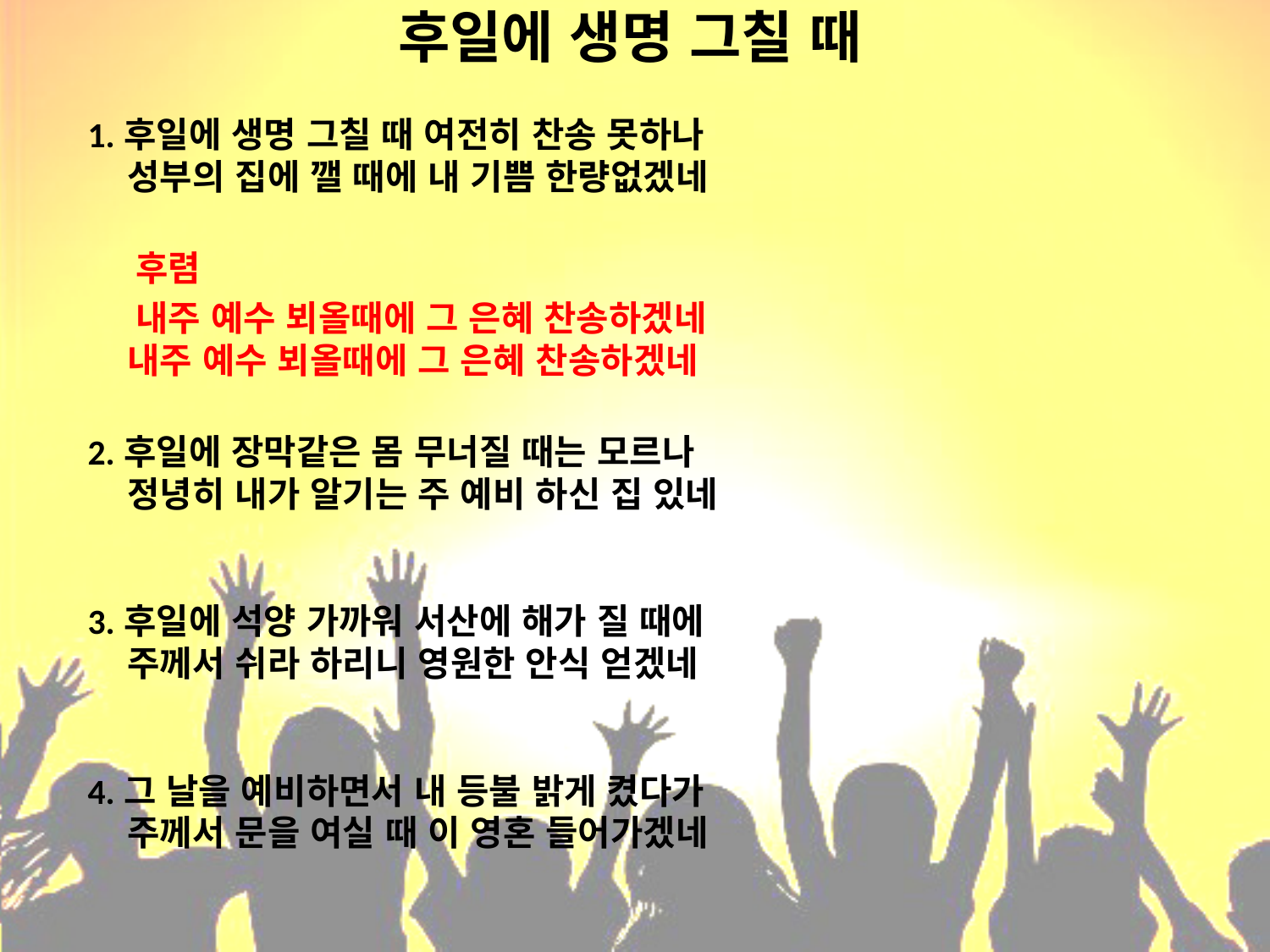

# 후일에 생명 그칠 때
1.후일에 생명 그칠 때 여전히 찬송 못하나
    성부의 집에 깰 때에 내 기쁨 한량없겠네
    후렴
    내주 예수 뵈올때에 그 은혜 찬송하겠네
    내주 예수 뵈올때에 그 은혜 찬송하겠네
2.후일에 장막같은 몸 무너질 때는 모르나
    정녕히 내가 알기는 주 예비 하신 집 있네
3.후일에 석양 가까워 서산에 해가 질 때에
    주께서 쉬라 하리니 영원한 안식 얻겠네
4.그 날을 예비하면서 내 등불 밝게 켰다가
    주께서 문을 여실 때 이 영혼 들어가겠네